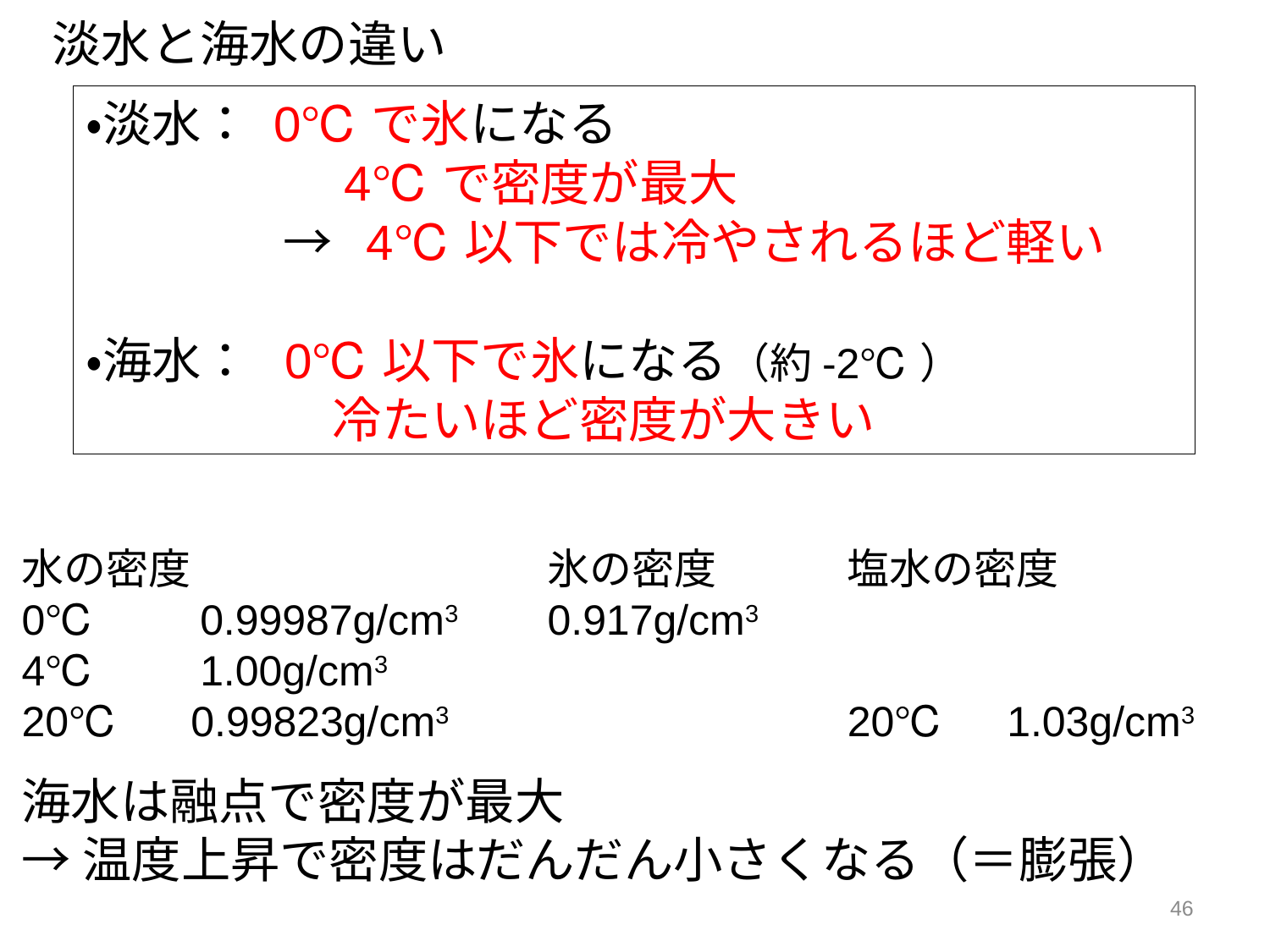

淡水と海水の違い
・淡水： 0℃で氷になる
　　　　　4℃で密度が最大
　　　　→  4℃以下では冷やされるほど軽い

・海水：  0℃以下で氷になる（約-2℃）
　　　　　冷たいほど密度が大きい
水の密度
0℃　　0.99987g/cm3
4℃　　1.00g/cm3
20℃　 0.99823g/cm3
氷の密度
0.917g/cm3
塩水の密度

20℃　1.03g/cm3
海水は融点で密度が最大
→温度上昇で密度はだんだん小さくなる（＝膨張）
46